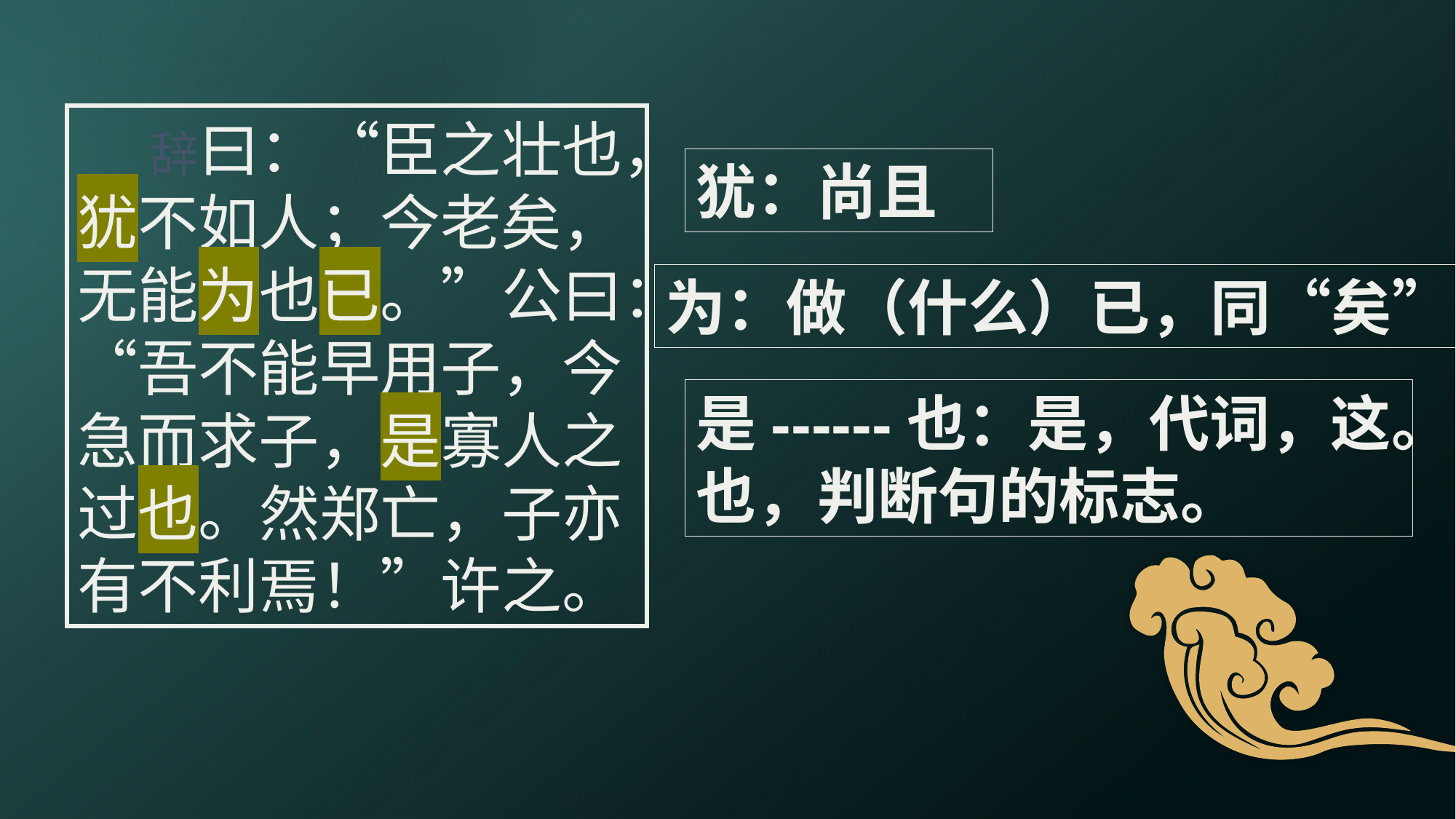

辞曰：“臣之壮也，犹不如人；今老矣，无能为也已。”公曰：“吾不能早用子，今急而求子，是寡人之过也。然郑亡，子亦有不利焉！”许之。
犹：尚且
e7d195523061f1c0c2b73831c94a3edc981f60e396d3e182073EE1468018468A7F192AE5E5CD515B6C3125F8AF6E4EE646174E8CF0B46FD19828DCE8CDA3B3A044A74F0E769C5FA8CB87AB6FC303C8BA3785FAC64AF542475A45392D2F8775CA09404B8122E755E8D50F2EB8F385E18313826A9D5FC56A252BE1477DBA86F063A13A534DCD014D15A741296C1B0F0370
为：做（什么）已，同“矣”
是------也：是，代词，这。也，判断句的标志。